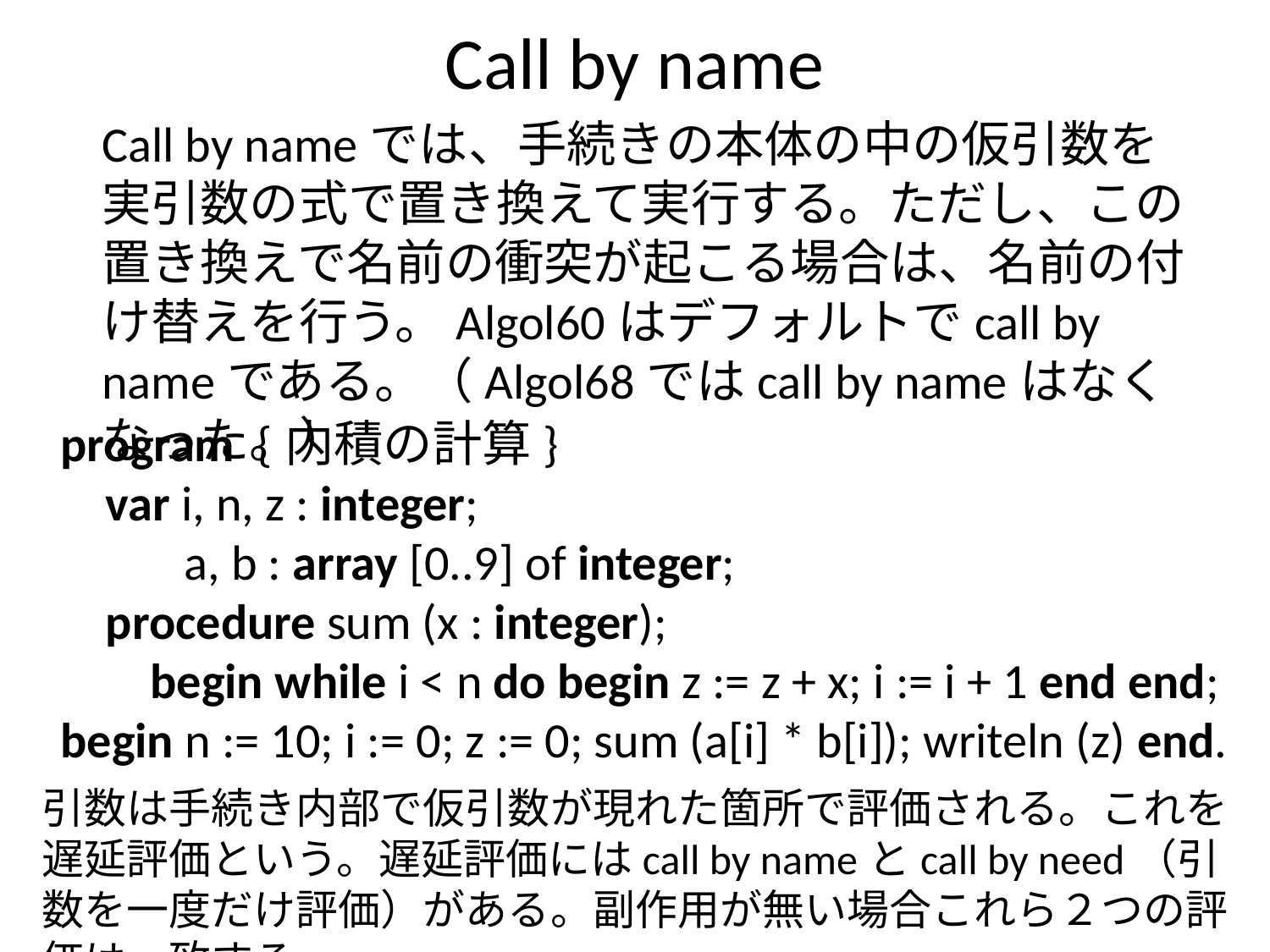

# Call by name
Call by nameでは、手続きの本体の中の仮引数を実引数の式で置き換えて実行する。ただし、この置き換えで名前の衝突が起こる場合は、名前の付け替えを行う。Algol60はデフォルトでcall by nameである。（Algol68ではcall by nameはなくなった。）
program  {内積の計算}
    var i, n, z : integer;
           a, b : array [0..9] of integer;
    procedure sum (x : integer);
        begin while i < n do begin z := z + x; i := i + 1 end end;
begin n := 10; i := 0; z := 0; sum (a[i] * b[i]); writeln (z) end.
引数は手続き内部で仮引数が現れた箇所で評価される。これを遅延評価という。遅延評価にはcall by nameとcall by need（引数を一度だけ評価）がある。副作用が無い場合これら２つの評価は一致する。